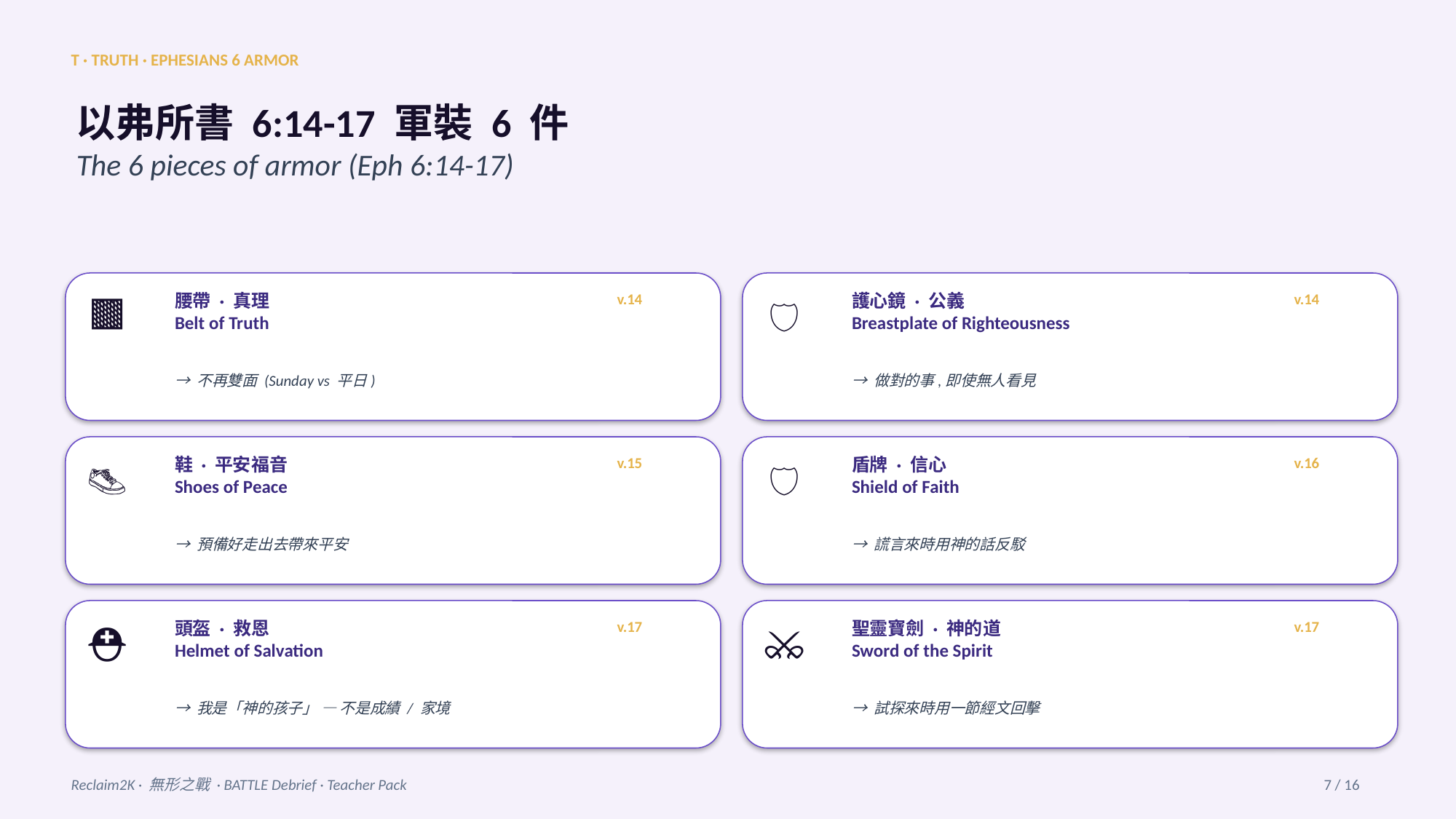

T · TRUTH · EPHESIANS 6 ARMOR
以弗所書 6:14-17 軍裝 6 件
The 6 pieces of armor (Eph 6:14-17)

🟫
腰帶 · 真理
Belt of Truth
v.14
🛡
護心鏡 · 公義
Breastplate of Righteousness
v.14
→ 不再雙面 (Sunday vs 平日)
→ 做對的事,即使無人看見

👟
鞋 · 平安福音
Shoes of Peace
v.15
🛡️
盾牌 · 信心
Shield of Faith
v.16
→ 預備好走出去帶來平安
→ 謊言來時用神的話反駁

⛑️
頭盔 · 救恩
Helmet of Salvation
v.17
⚔️
聖靈寶劍 · 神的道
Sword of the Spirit
v.17
→ 我是「神的孩子」 — 不是成績 / 家境
→ 試探來時用一節經文回擊
Reclaim2K · 無形之戰 · BATTLE Debrief · Teacher Pack
7 / 16